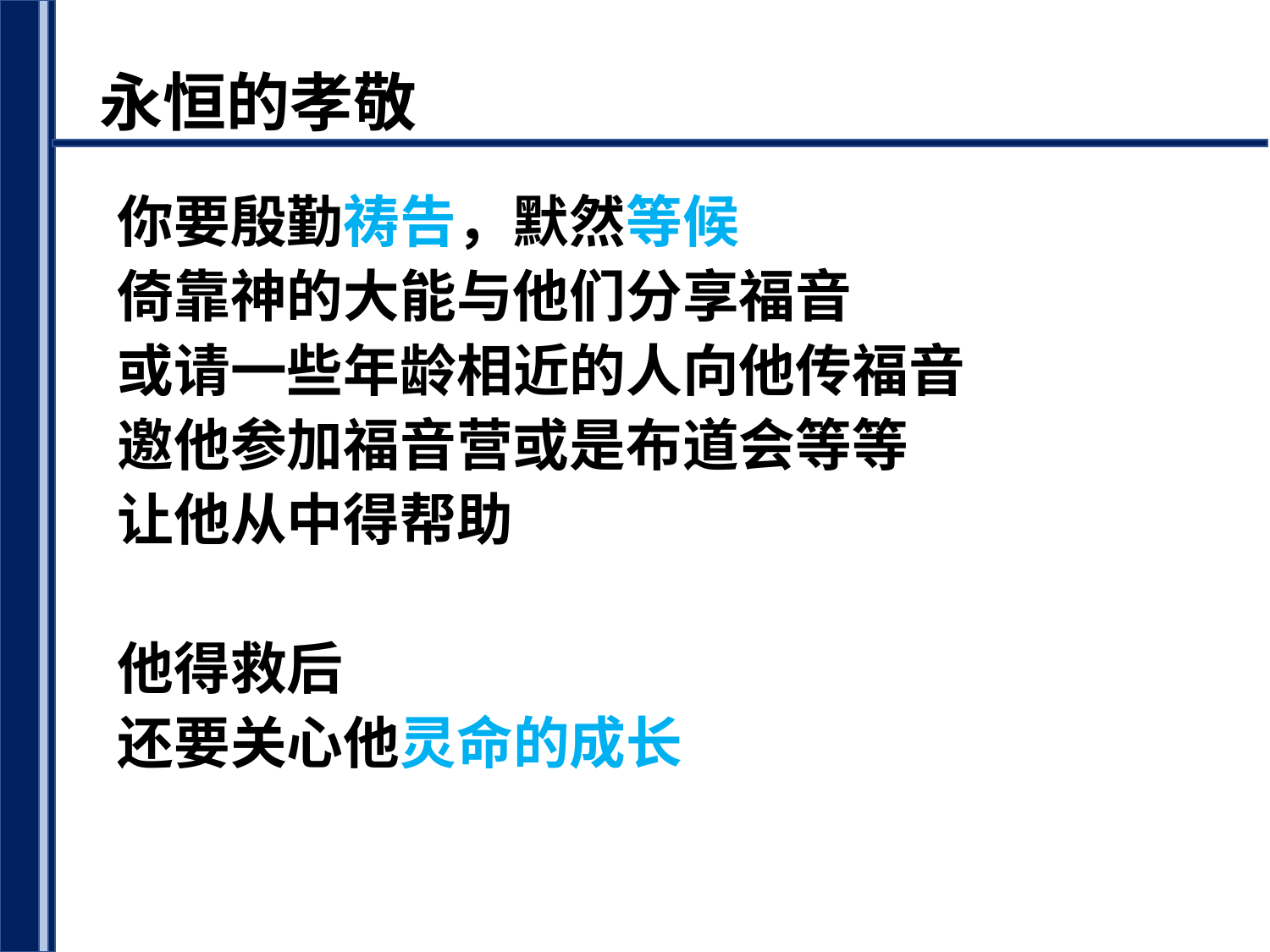

永恒的孝敬

你要殷勤祷告，默然等候
倚靠神的大能与他们分享福音
或请一些年龄相近的人向他传福音
邀他参加福音营或是布道会等等
让他从中得帮助

他得救后
还要关心他灵命的成长